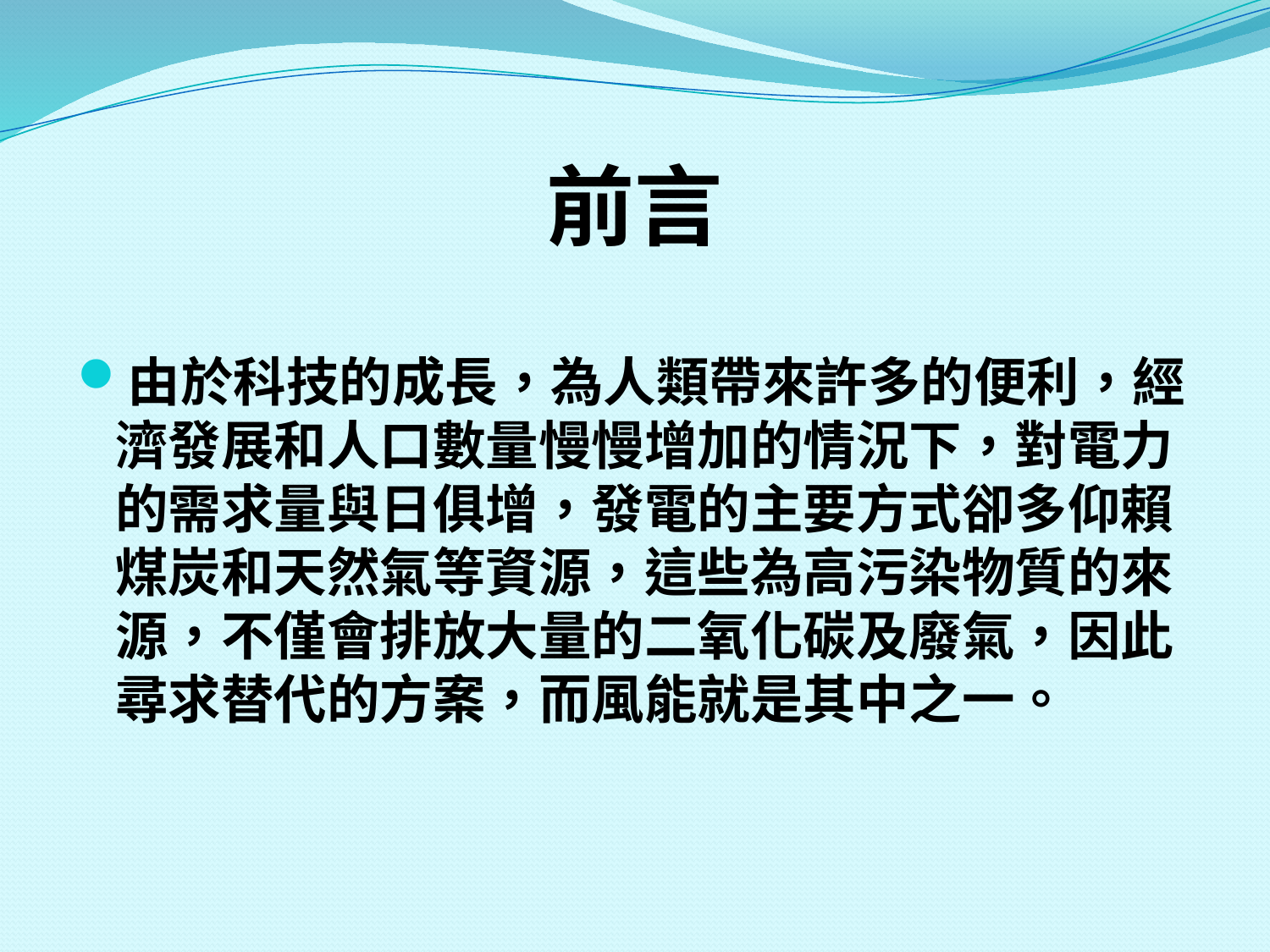

# 前言
由於科技的成長，為人類帶來許多的便利，經濟發展和人口數量慢慢增加的情況下，對電力的需求量與日俱增，發電的主要方式卻多仰賴煤炭和天然氣等資源，這些為高污染物質的來源，不僅會排放大量的二氧化碳及廢氣，因此尋求替代的方案，而風能就是其中之一。